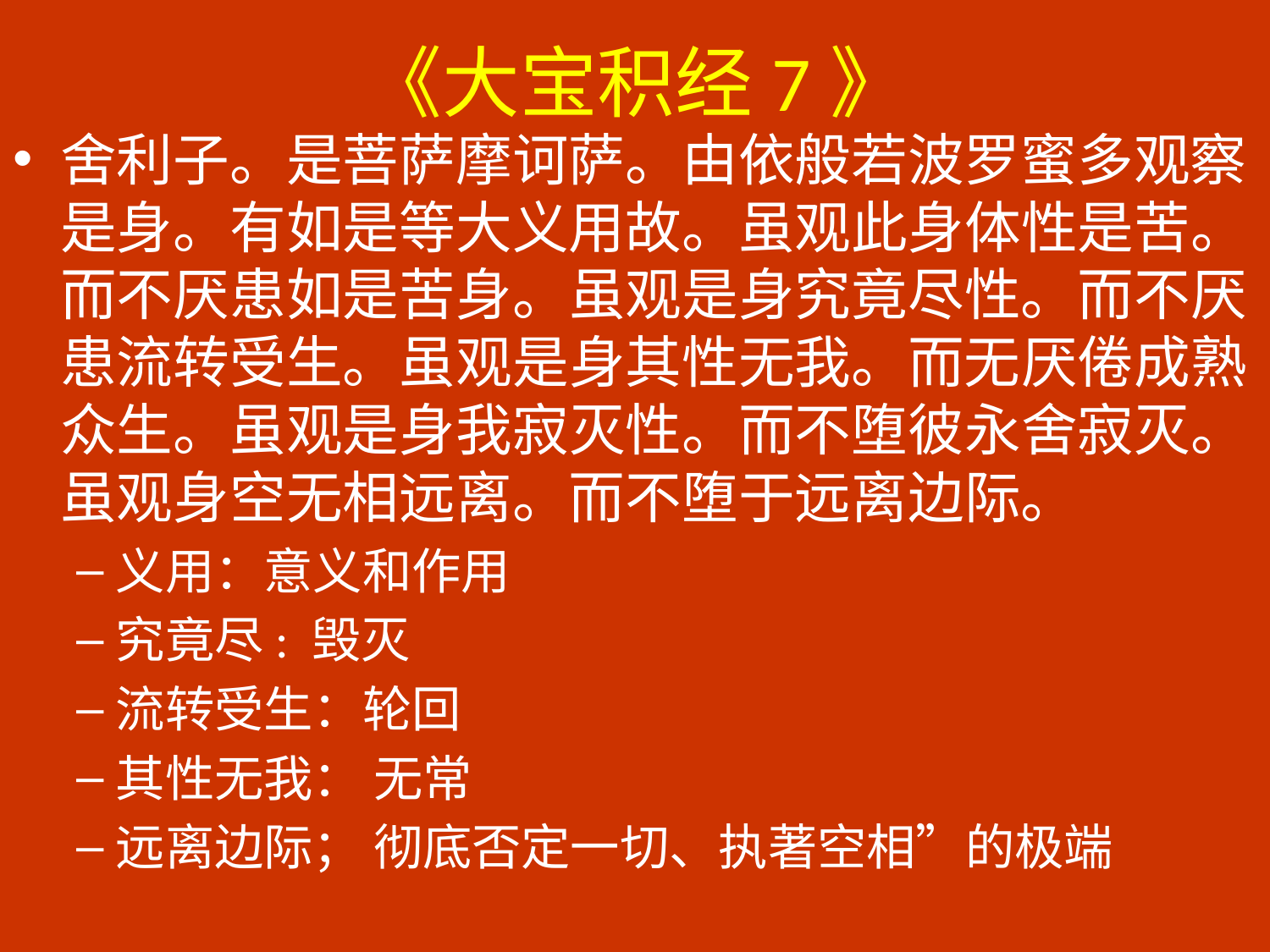

# 《大宝积经7》
舍利子。是菩萨摩诃萨。由依般若波罗蜜多观察是身。有如是等大义用故。虽观此身体性是苦。而不厌患如是苦身。虽观是身究竟尽性。而不厌患流转受生。虽观是身其性无我。而无厌倦成熟众生。虽观是身我寂灭性。而不堕彼永舍寂灭。虽观身空无相远离。而不堕于远离边际。
义用：意义和作用
究竟尽: 毁灭
流转受生：轮回
其性无我： 无常
远离边际； 彻底否定一切、执著空相”的极端